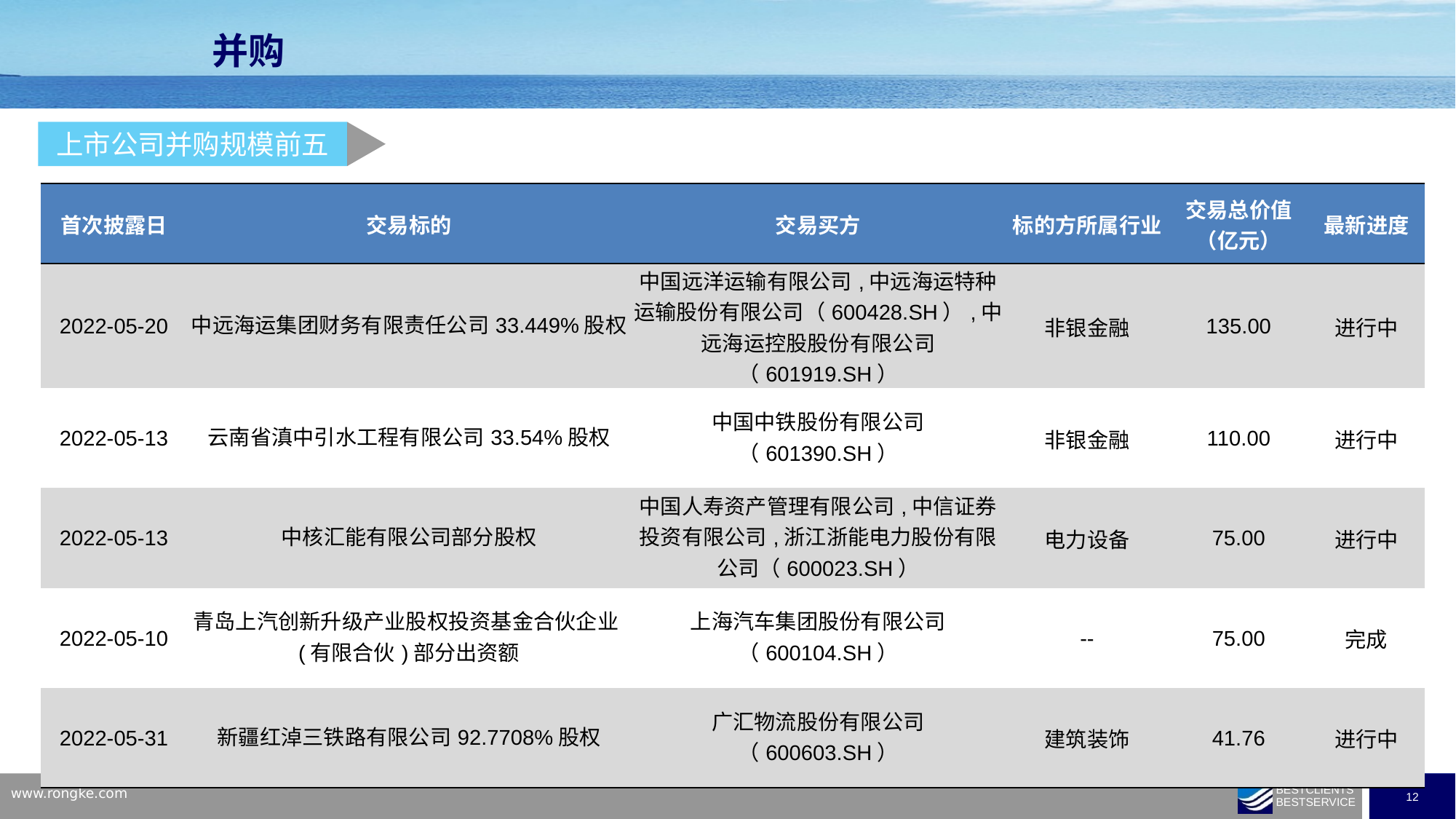

并购

上市公司并购规模前五
| 首次披露日 | 交易标的 | 交易买方 | 标的方所属行业 | 交易总价值 （亿元） | 最新进度 |
| --- | --- | --- | --- | --- | --- |
| 2022-05-20 | 中远海运集团财务有限责任公司33.449%股权 | 中国远洋运输有限公司,中远海运特种运输股份有限公司（600428.SH）,中远海运控股股份有限公司（601919.SH） | 非银金融 | 135.00 | 进行中 |
| 2022-05-13 | 云南省滇中引水工程有限公司33.54%股权 | 中国中铁股份有限公司（601390.SH） | 非银金融 | 110.00 | 进行中 |
| 2022-05-13 | 中核汇能有限公司部分股权 | 中国人寿资产管理有限公司,中信证券投资有限公司,浙江浙能电力股份有限公司（600023.SH） | 电力设备 | 75.00 | 进行中 |
| 2022-05-10 | 青岛上汽创新升级产业股权投资基金合伙企业(有限合伙)部分出资额 | 上海汽车集团股份有限公司 （600104.SH） | -- | 75.00 | 完成 |
| 2022-05-31 | 新疆红淖三铁路有限公司92.7708%股权 | 广汇物流股份有限公司 （600603.SH） | 建筑装饰 | 41.76 | 进行中 |